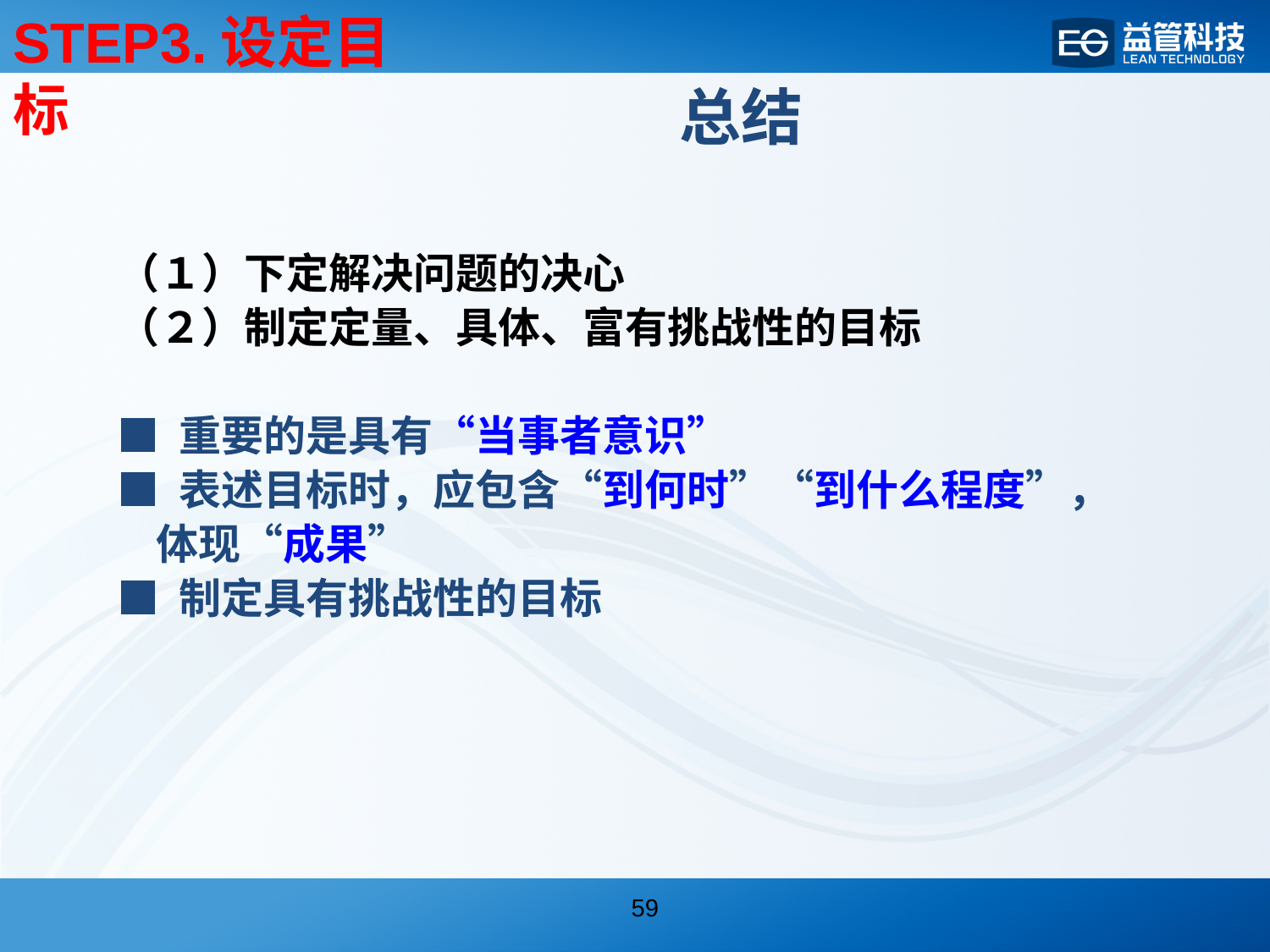

STEP3.设定目标
总结
（１）下定解决问题的决心
（２）制定定量、具体、富有挑战性的目标

■ 重要的是具有“当事者意识”
■ 表述目标时，应包含“到何时”“到什么程度”，
   体现“成果”
■ 制定具有挑战性的目标